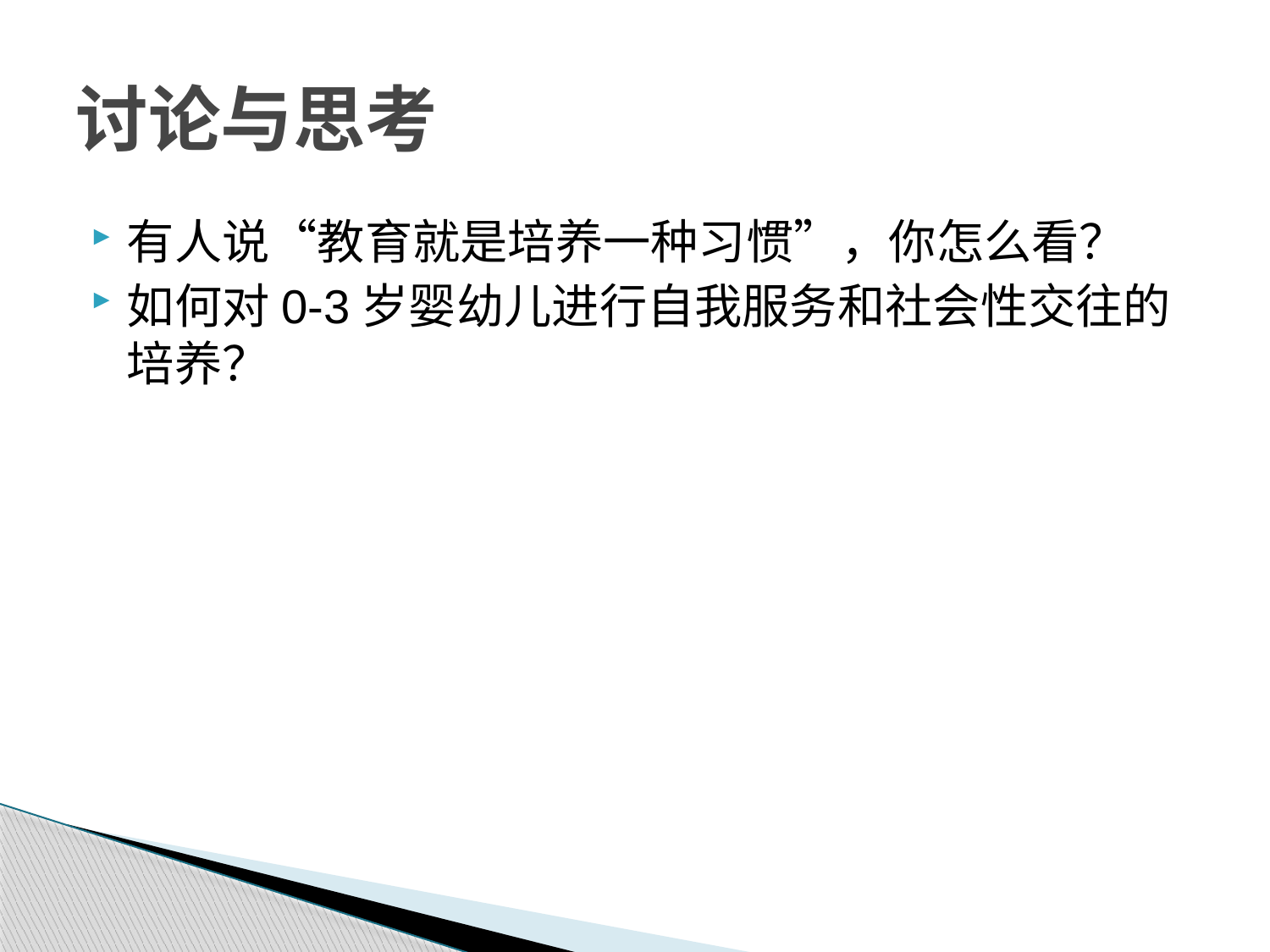

# 讨论与思考
有人说“教育就是培养一种习惯”，你怎么看？
如何对0-3岁婴幼儿进行自我服务和社会性交往的培养？